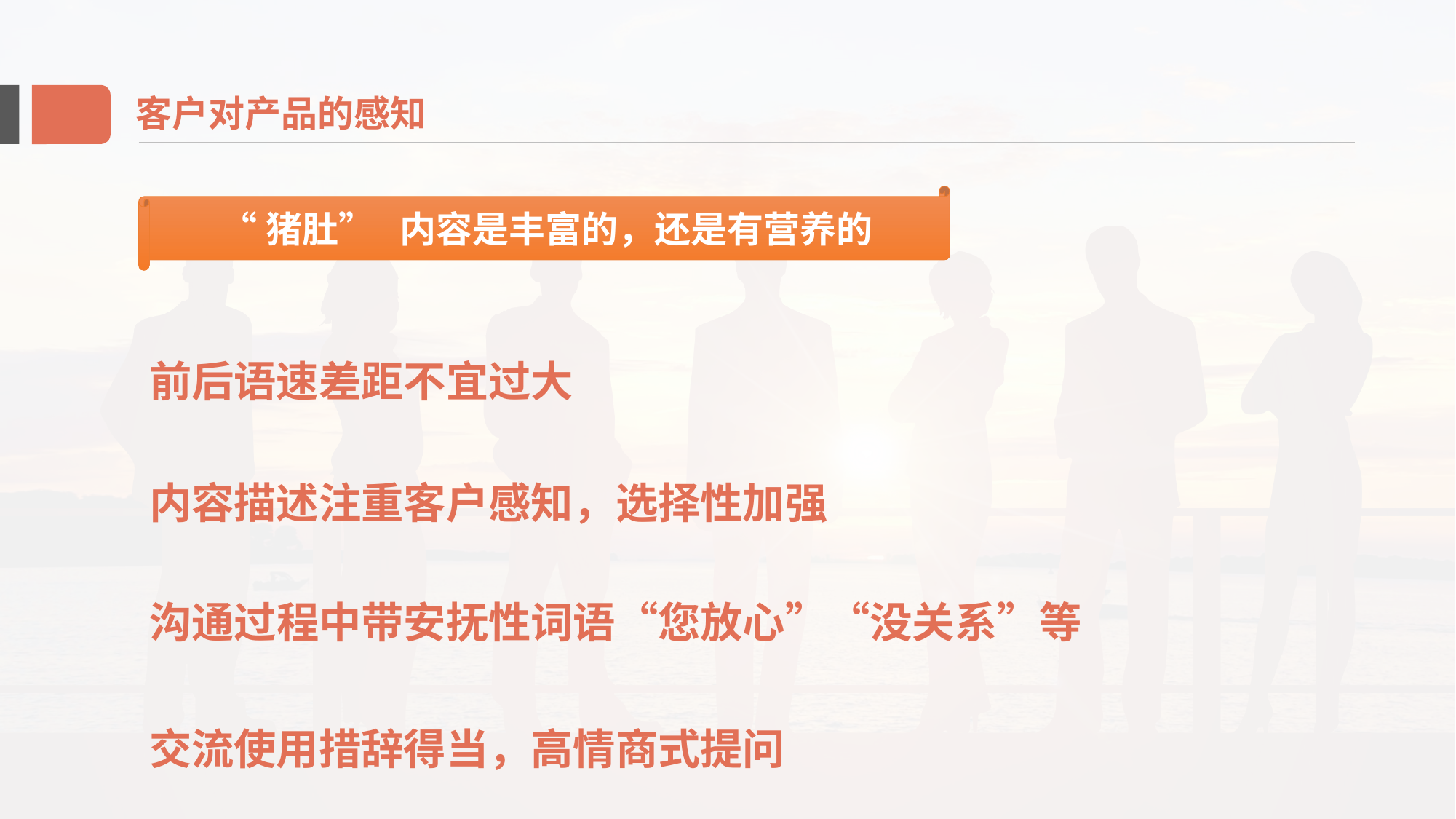

客户对产品的感知

“猪肚”   内容是丰富的，还是有营养的
前后语速差距不宜过大
内容描述注重客户感知，选择性加强
沟通过程中带安抚性词语“您放心”“没关系”等
交流使用措辞得当，高情商式提问